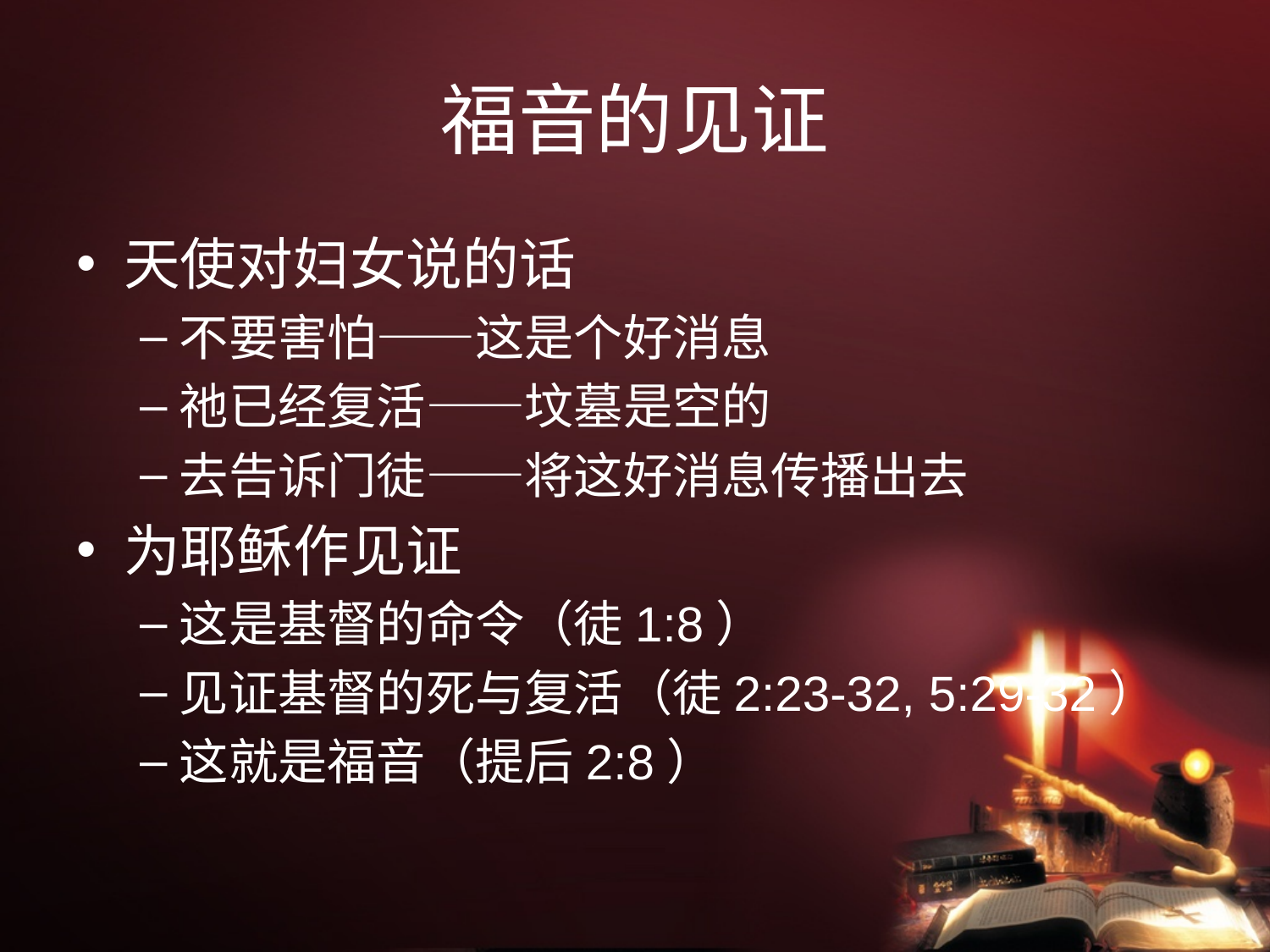

# 福音的见证
天使对妇女说的话
不要害怕——这是个好消息
祂已经复活——坟墓是空的
去告诉门徒——将这好消息传播出去
为耶稣作见证
这是基督的命令（徒1:8）
见证基督的死与复活（徒2:23-32, 5:29-32）
这就是福音（提后2:8）